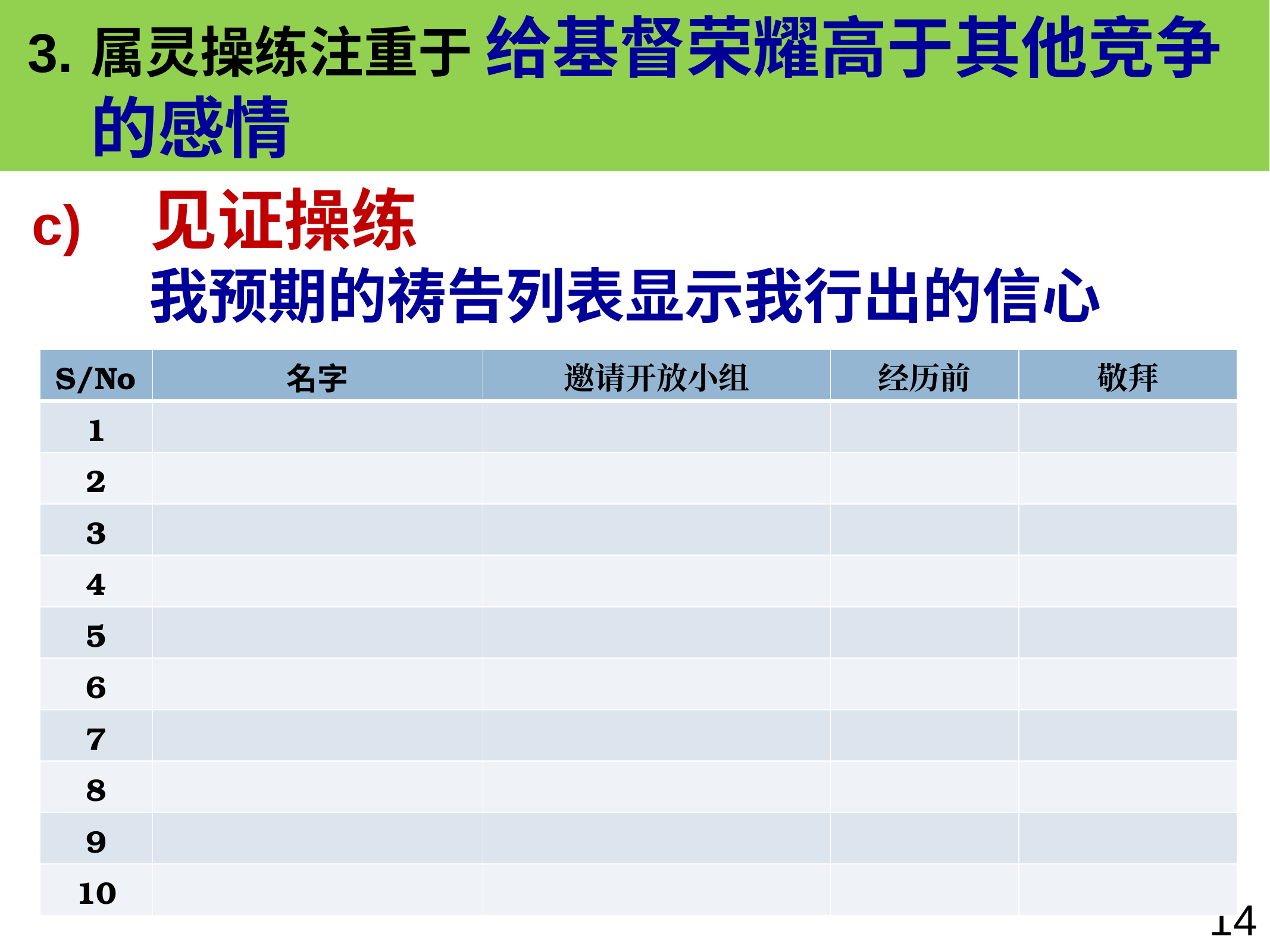

3.	属灵操练注重于 给基督荣耀高于其他竞争的感情
c)	 见证操练
	 我预期的祷告列表显示我行出的信心
| S/No | 名字 | 邀请开放小组 | 经历前 | 敬拜 |
| --- | --- | --- | --- | --- |
| 1 |  |  |  |  |
| 2 |  |  |  |  |
| 3 |  |  |  |  |
| 4 |  |  |  |  |
| 5 |  |  |  |  |
| 6 |  |  |  |  |
| 7 |  |  |  |  |
| 8 |  |  |  |  |
| 9 |  |  |  |  |
| 10 |  |  |  |  |
14